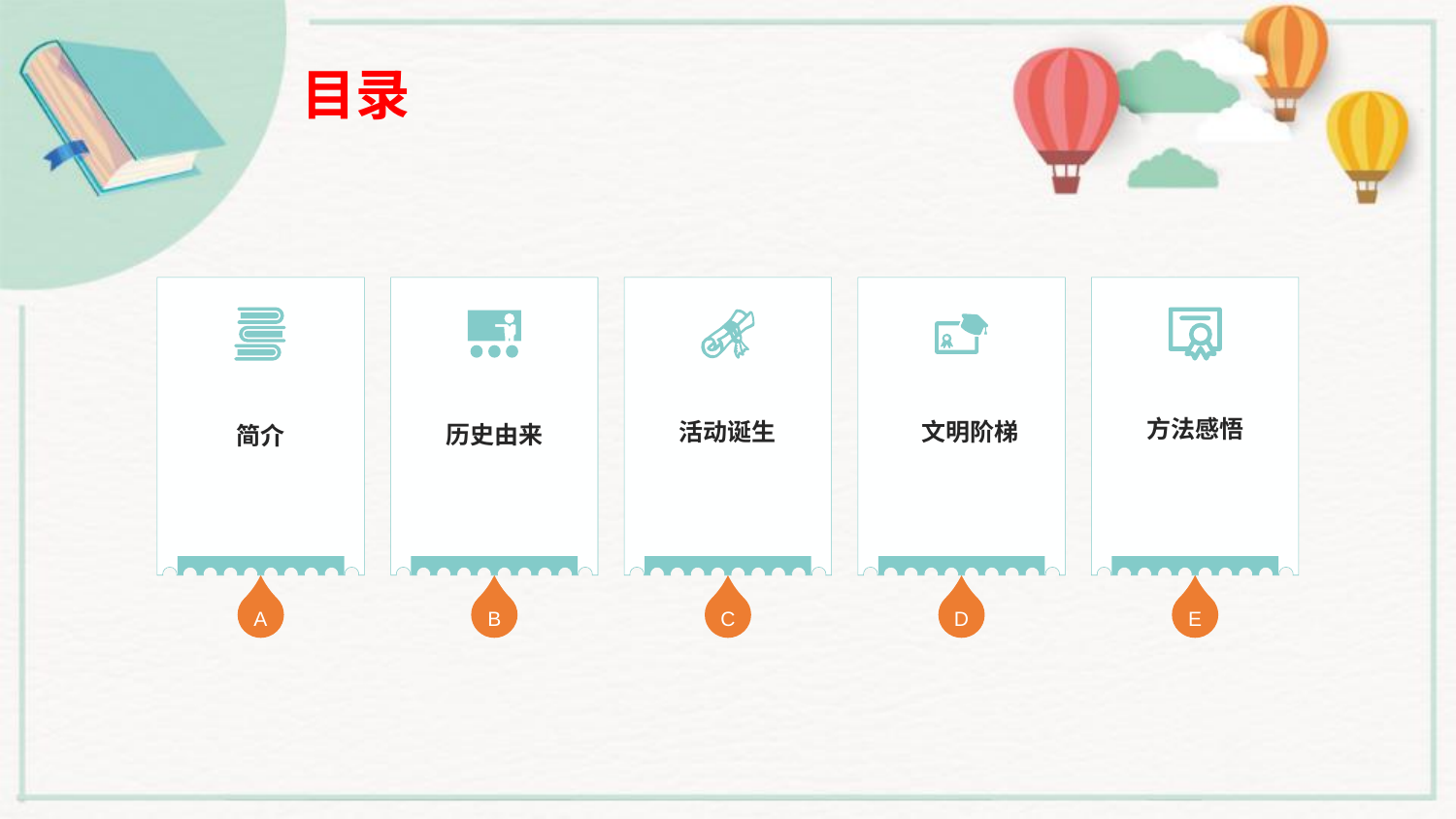

目录

简介
活动诞生
文明阶梯
历史由来
方法感悟

A
B
C
D
E